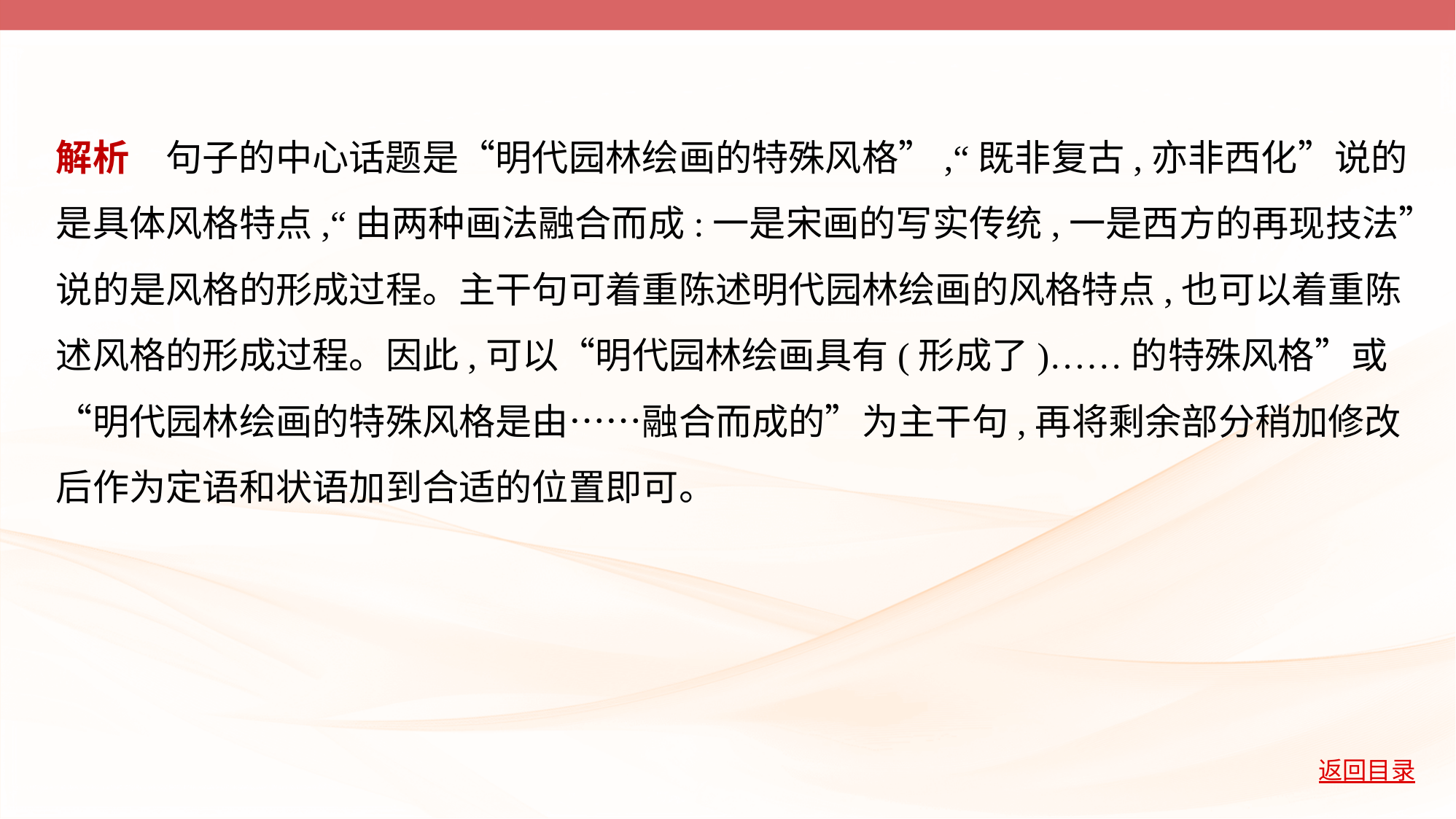

解析　句子的中心话题是“明代园林绘画的特殊风格”,“既非复古,亦非西化”说的
是具体风格特点,“由两种画法融合而成:一是宋画的写实传统,一是西方的再现技法”
说的是风格的形成过程。主干句可着重陈述明代园林绘画的风格特点,也可以着重陈
述风格的形成过程。因此,可以“明代园林绘画具有(形成了)……的特殊风格”或
“明代园林绘画的特殊风格是由……融合而成的”为主干句,再将剩余部分稍加修改
后作为定语和状语加到合适的位置即可。